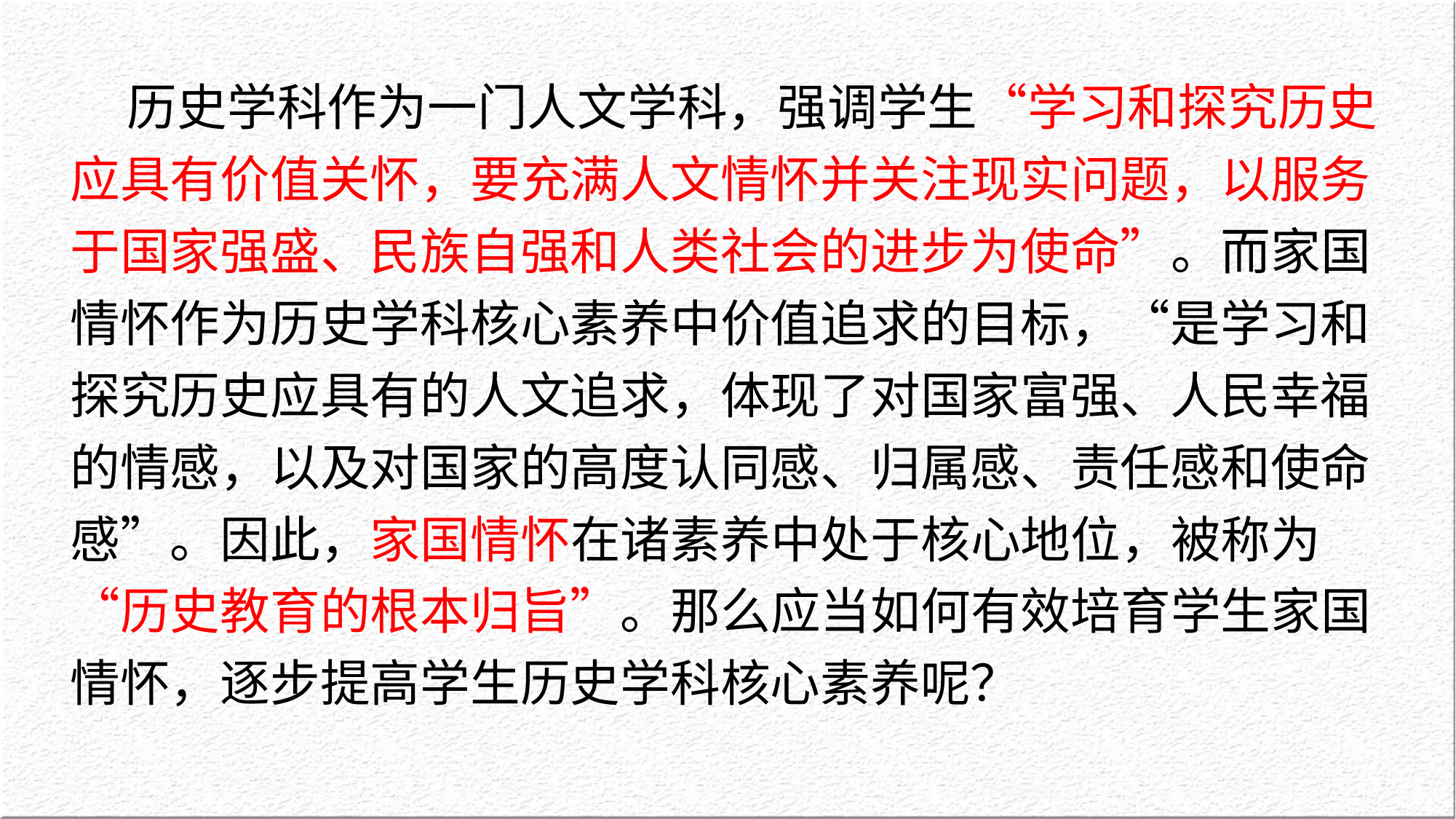

历史学科作为一门人文学科，强调学生“学习和探究历史应具有价值关怀，要充满人文情怀并关注现实问题，以服务于国家强盛、民族自强和人类社会的进步为使命”。而家国情怀作为历史学科核心素养中价值追求的目标，“是学习和探究历史应具有的人文追求，体现了对国家富强、人民幸福的情感，以及对国家的高度认同感、归属感、责任感和使命感”。因此，家国情怀在诸素养中处于核心地位，被称为“历史教育的根本归旨”。那么应当如何有效培育学生家国情怀，逐步提高学生历史学科核心素养呢？